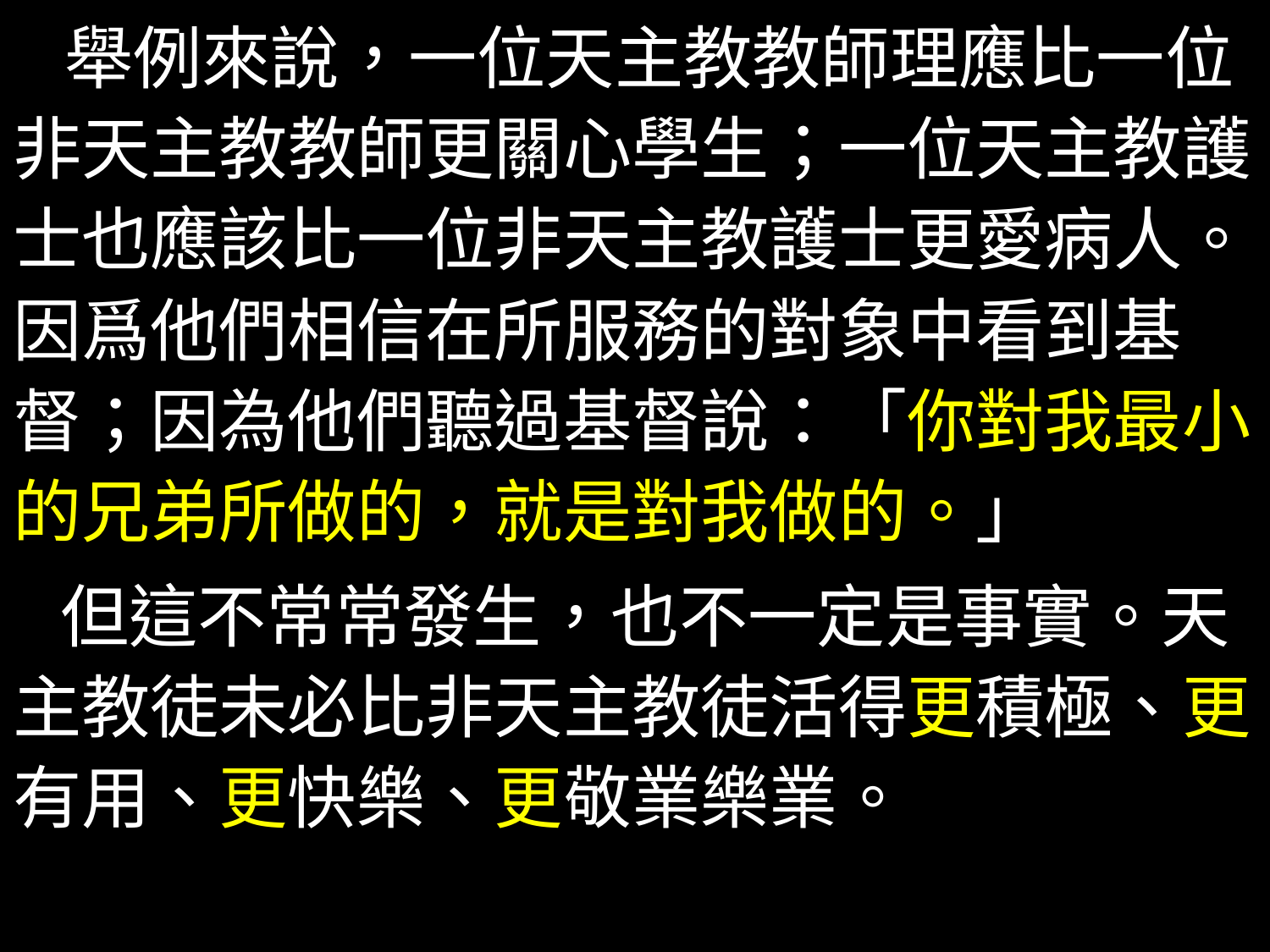

舉例來說，一位天主教教師理應比一位非天主教教師更關心學生；一位天主教護士也應該比一位非天主教護士更愛病人。因爲他們相信在所服務的對象中看到基督；因為他們聽過基督說：「你對我最小的兄弟所做的，就是對我做的。」
  但這不常常發生，也不一定是事實。天主教徒未必比非天主教徒活得更積極、更有用、更快樂、更敬業樂業。